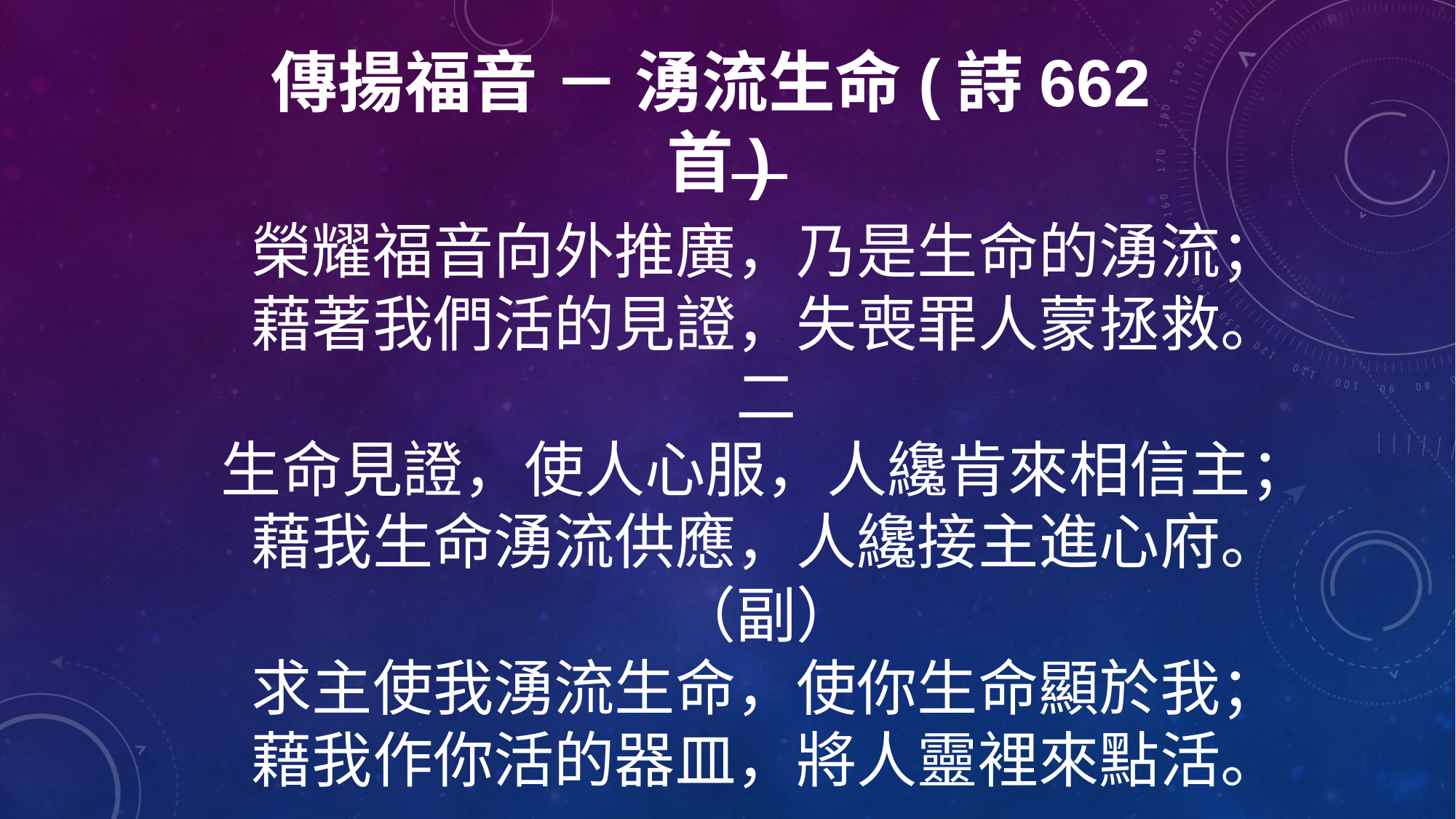

傳揚福音 － 湧流生命(詩662首)
一 
榮耀福音向外推廣，乃是生命的湧流；
藉著我們活的見證，失喪罪人蒙拯救。
二
生命見證，使人心服，人纔肯來相信主；
藉我生命湧流供應，人纔接主進心府。
（副）
求主使我湧流生命，使你生命顯於我；
藉我作你活的器皿，將人靈裡來點活。